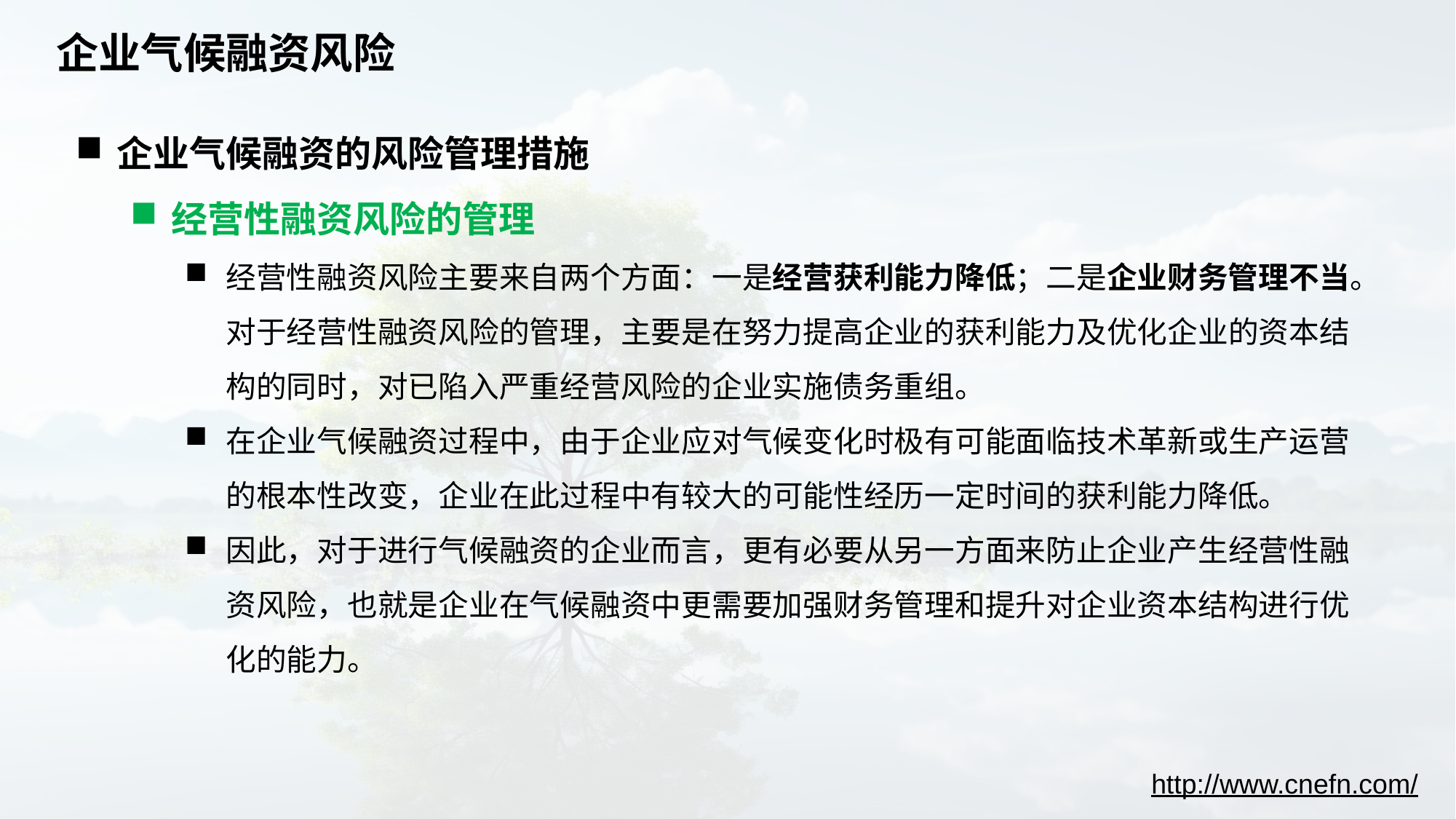

# 企业气候融资风险
企业气候融资的风险管理措施
经营性融资风险的管理
经营性融资风险主要来自两个方面：一是经营获利能力降低；二是企业财务管理不当。对于经营性融资风险的管理，主要是在努力提高企业的获利能力及优化企业的资本结构的同时，对已陷入严重经营风险的企业实施债务重组。
在企业气候融资过程中，由于企业应对气候变化时极有可能面临技术革新或生产运营的根本性改变，企业在此过程中有较大的可能性经历一定时间的获利能力降低。
因此，对于进行气候融资的企业而言，更有必要从另一方面来防止企业产生经营性融资风险，也就是企业在气候融资中更需要加强财务管理和提升对企业资本结构进行优化的能力。